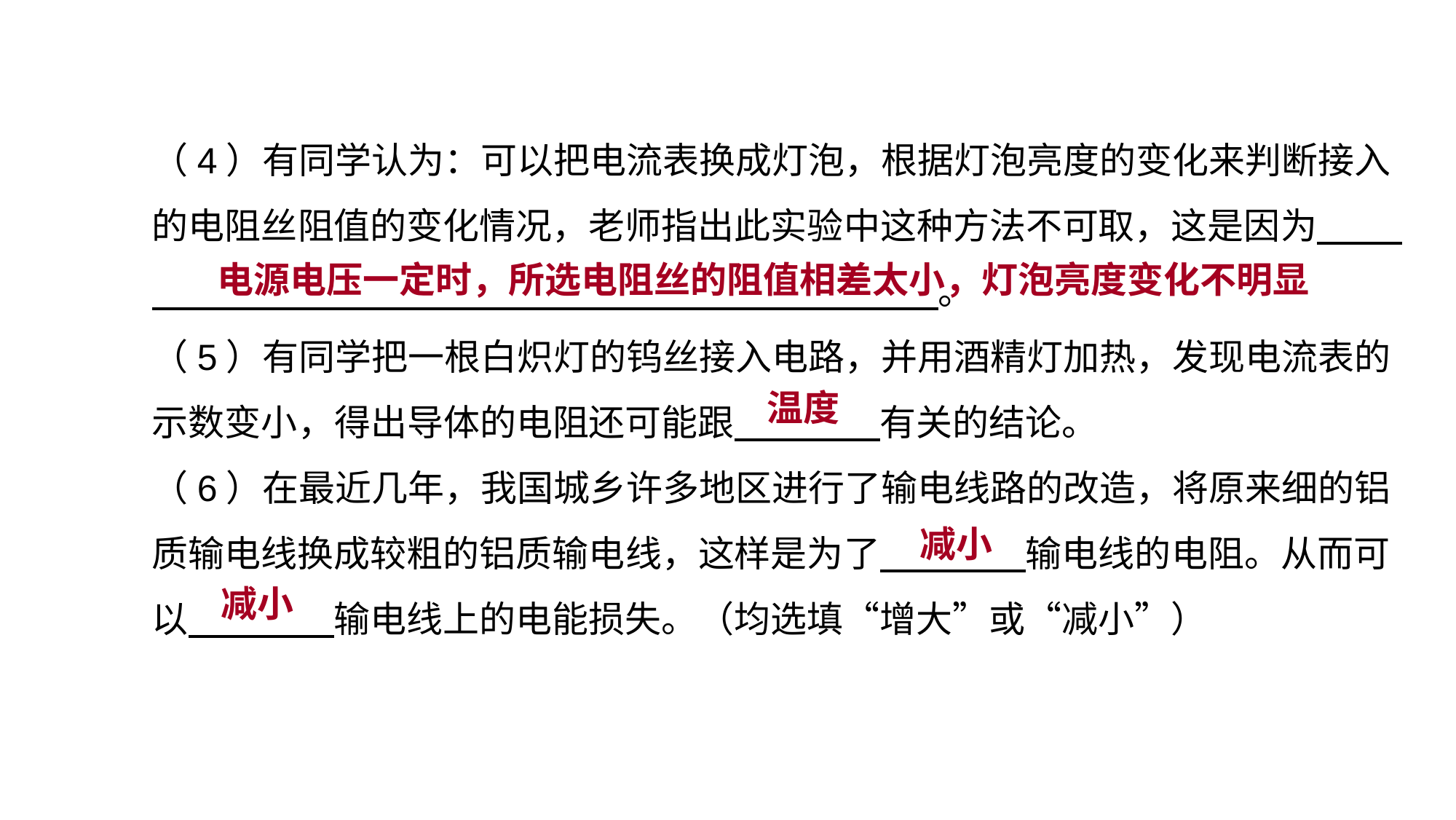

（4）有同学认为：可以把电流表换成灯泡，根据灯泡亮度的变化来判断接入的电阻丝阻值的变化情况，老师指出此实验中这种方法不可取，这是因为　                                                                                                       。
（5）有同学把一根白炽灯的钨丝接入电路，并用酒精灯加热，发现电流表的示数变小，得出导体的电阻还可能跟　　　　有关的结论。
（6）在最近几年，我国城乡许多地区进行了输电线路的改造，将原来细的铝质输电线换成较粗的铝质输电线，这样是为了　　　　输电线的电阻。从而可以　　　　输电线上的电能损失。（均选填“增大”或“减小”）
实验突破 素养提升
电源电压一定时，所选电阻丝的阻值相差太小，灯泡亮度变化不明显
温度
减小
减小